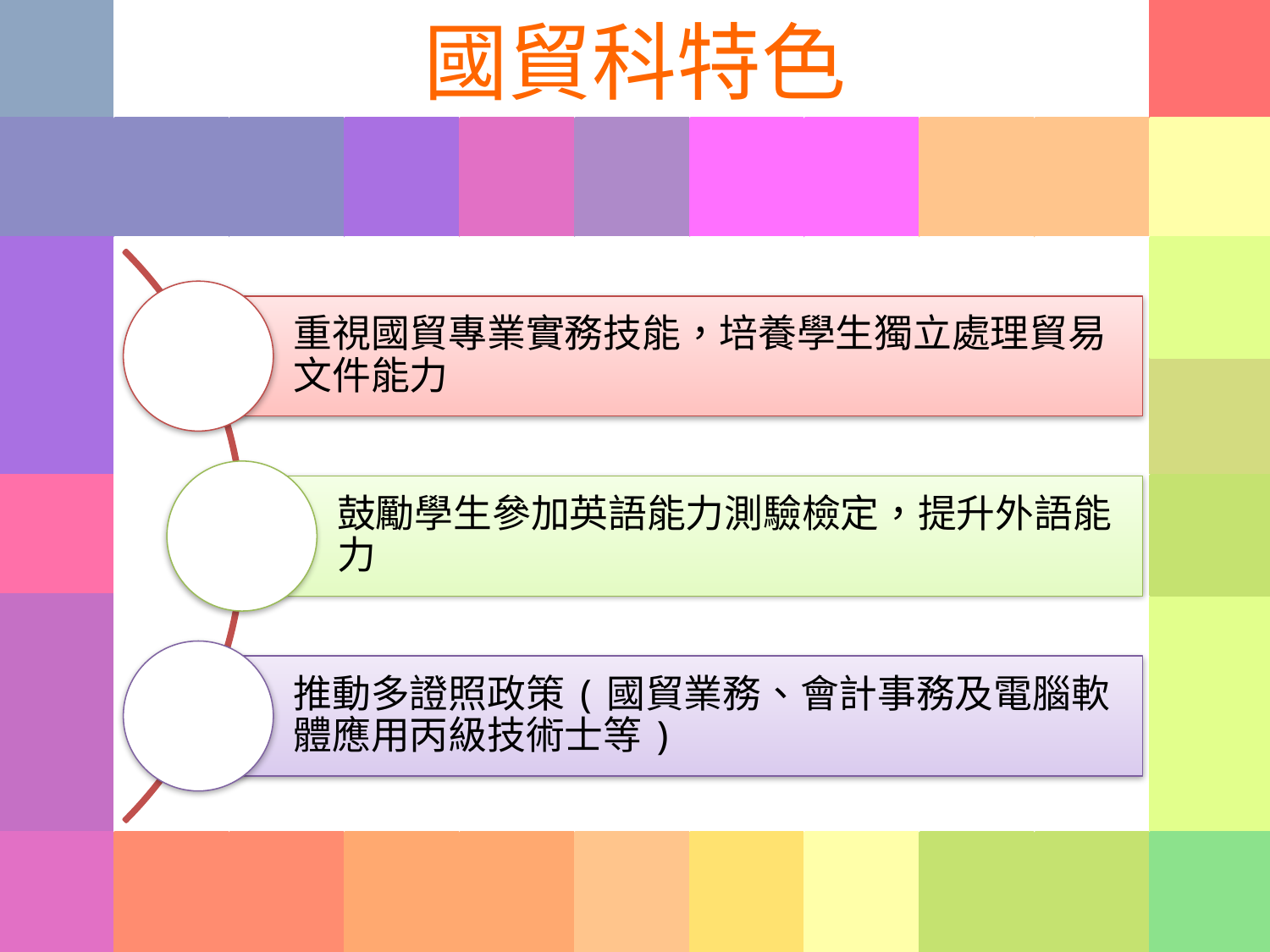

# 國貿科特色

重視國貿專業實務技能，培養學生獨立處理貿易文件能力
鼓勵學生參加英語能力測驗檢定，提升外語能力
推動多證照政策(國貿業務、會計事務及電腦軟體應用丙級技術士等)